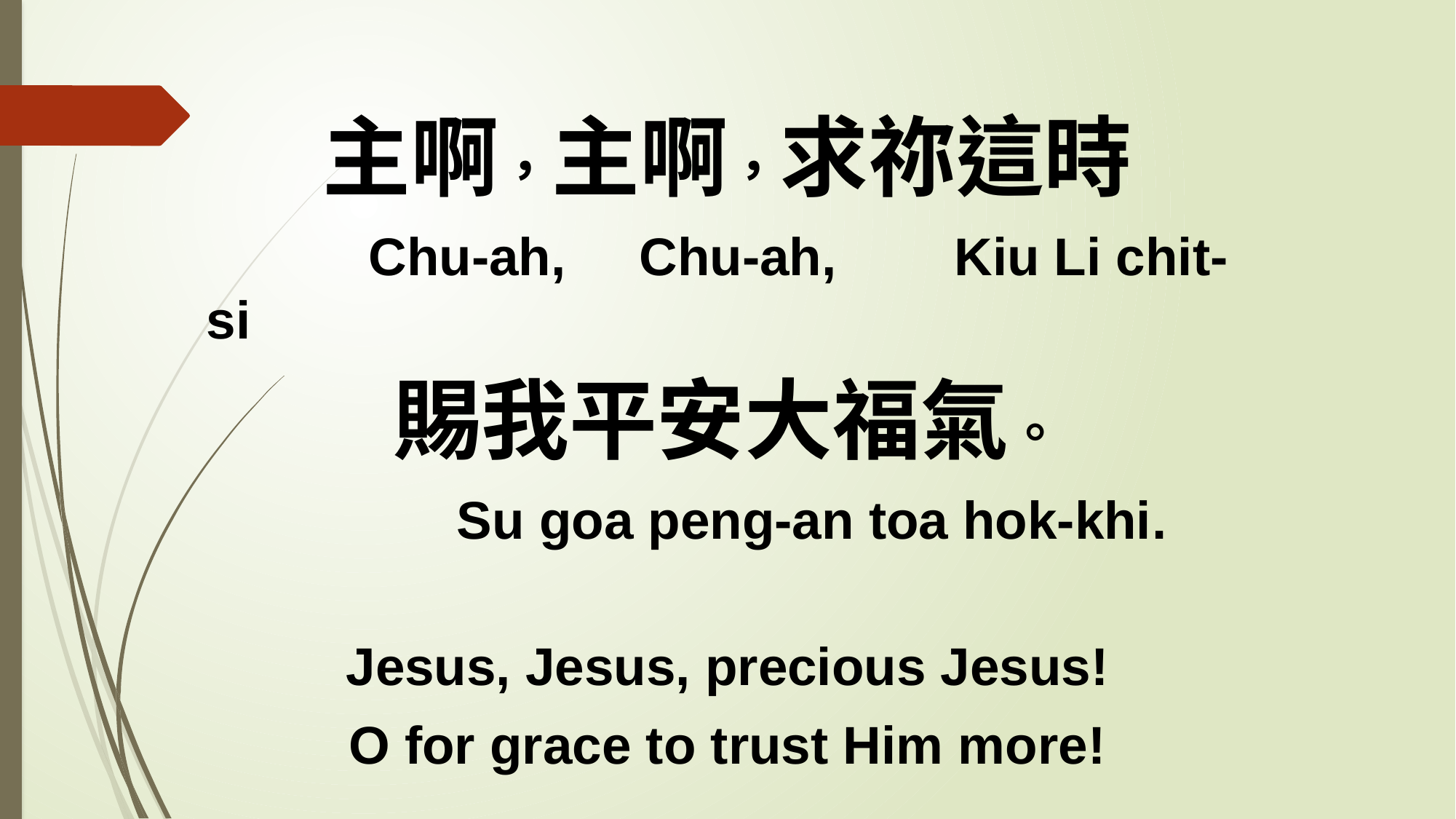

主啊，主啊，求祢這時
           Chu-ah,     Chu-ah,        Kiu Li chit- si
賜我平安大福氣。
                 Su goa peng-an toa hok-khi.

Jesus, Jesus, precious Jesus!
O for grace to trust Him more!